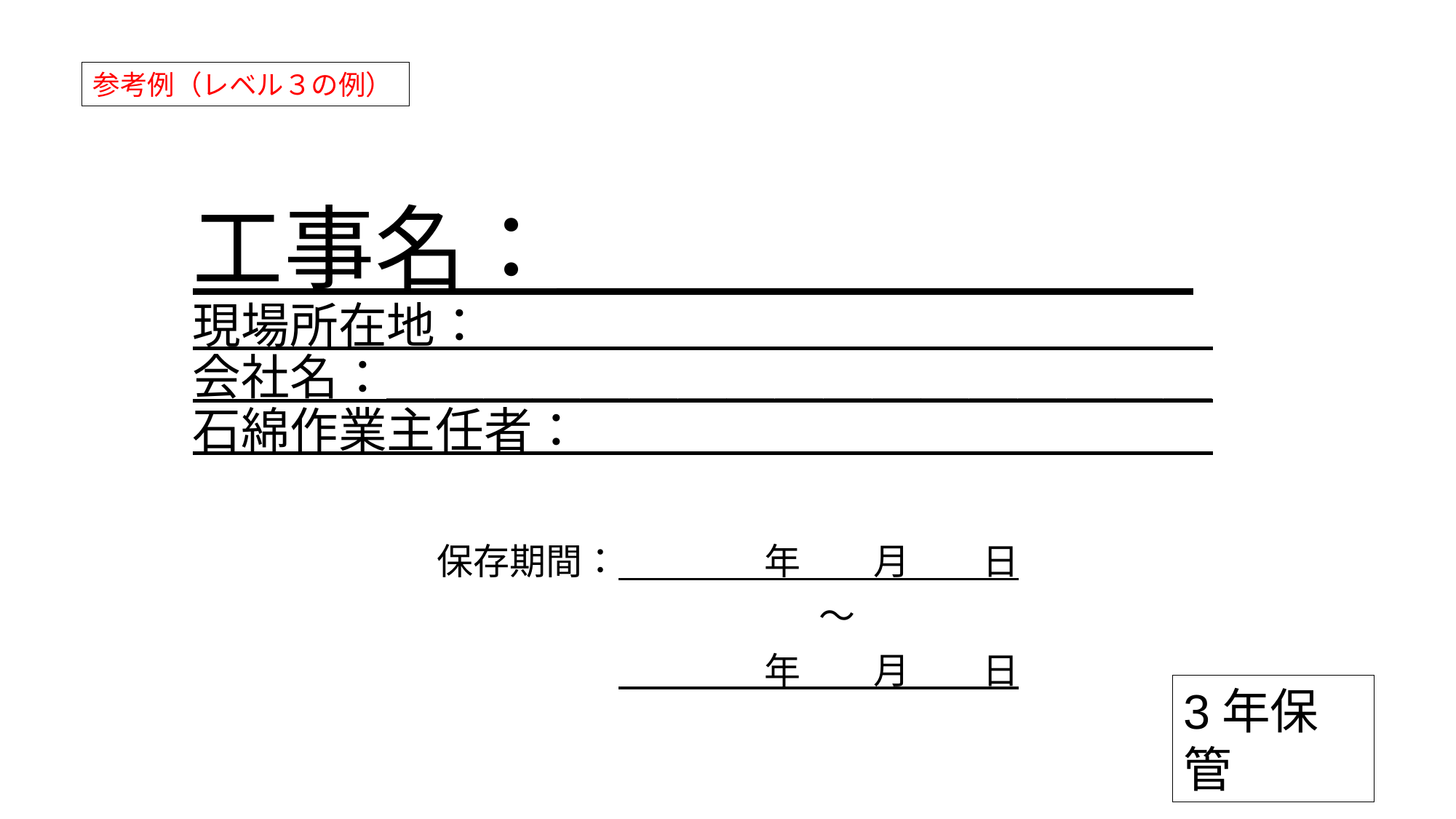

参考例（レベル３の例）
# 工事名：＿＿＿＿＿＿＿ 現場所在地：＿＿＿＿＿＿＿＿＿＿＿＿＿＿＿ 会社名：＿＿＿＿＿＿＿＿＿＿＿＿＿＿＿＿＿ 石綿作業主任者：＿＿＿＿＿＿＿＿＿＿＿＿＿
保存期間：　　　　年　　月　　日
　　　　　　～
　　　　　　　　　年　　月　　日
3年保管